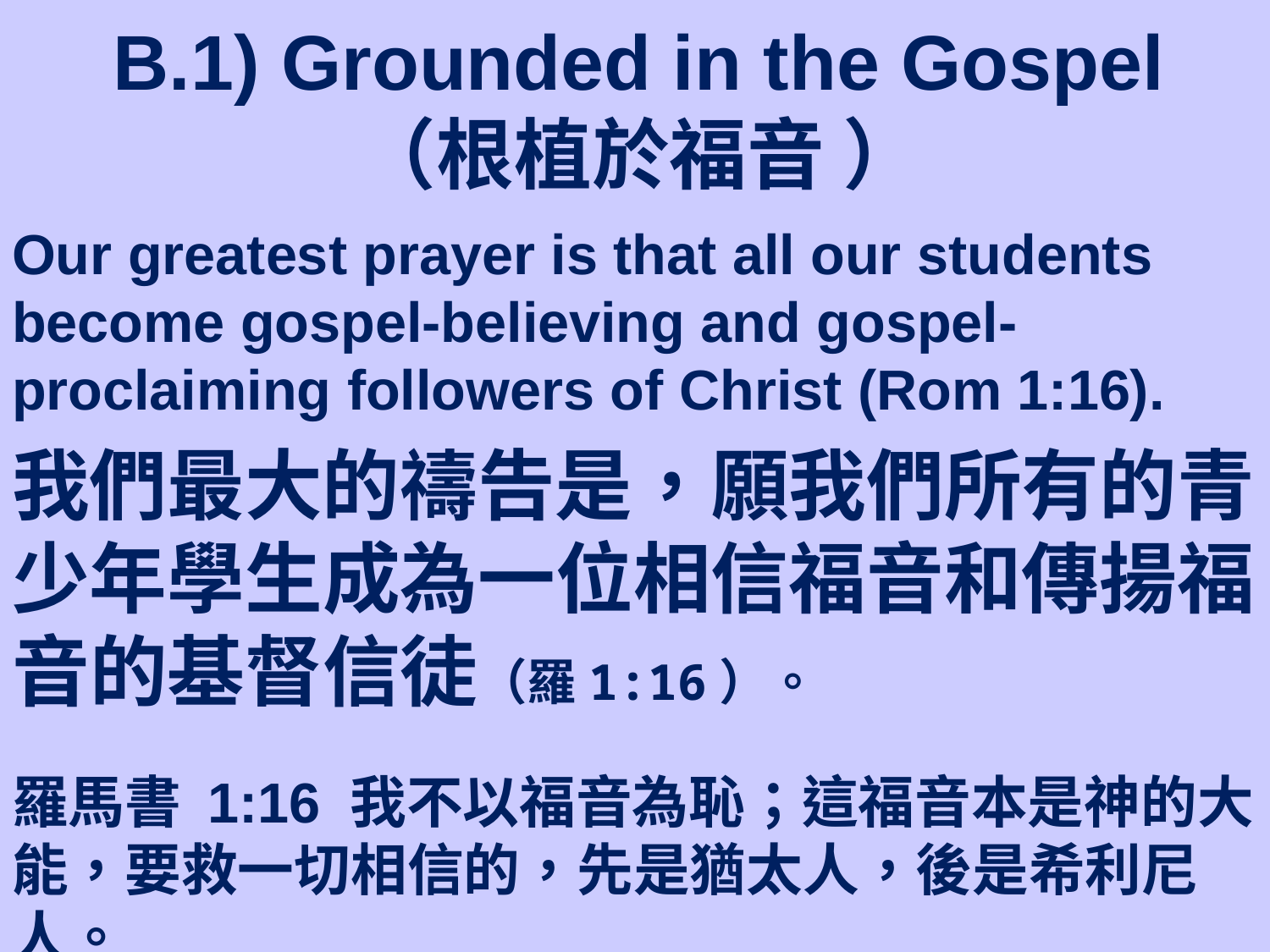

# B.1) Grounded in the Gospel （根植於福音 ）
Our greatest prayer is that all our students become gospel-believing and gospel-proclaiming followers of Christ (Rom 1:16).
我們最大的禱告是，願我們所有的青少年學生成為一位相信福音和傳揚福音的基督信徒（羅1:16）。

羅馬書 1:16 我不以福音為恥；這福音本是神的大能，要救一切相信的，先是猶太人，後是希利尼人。
.